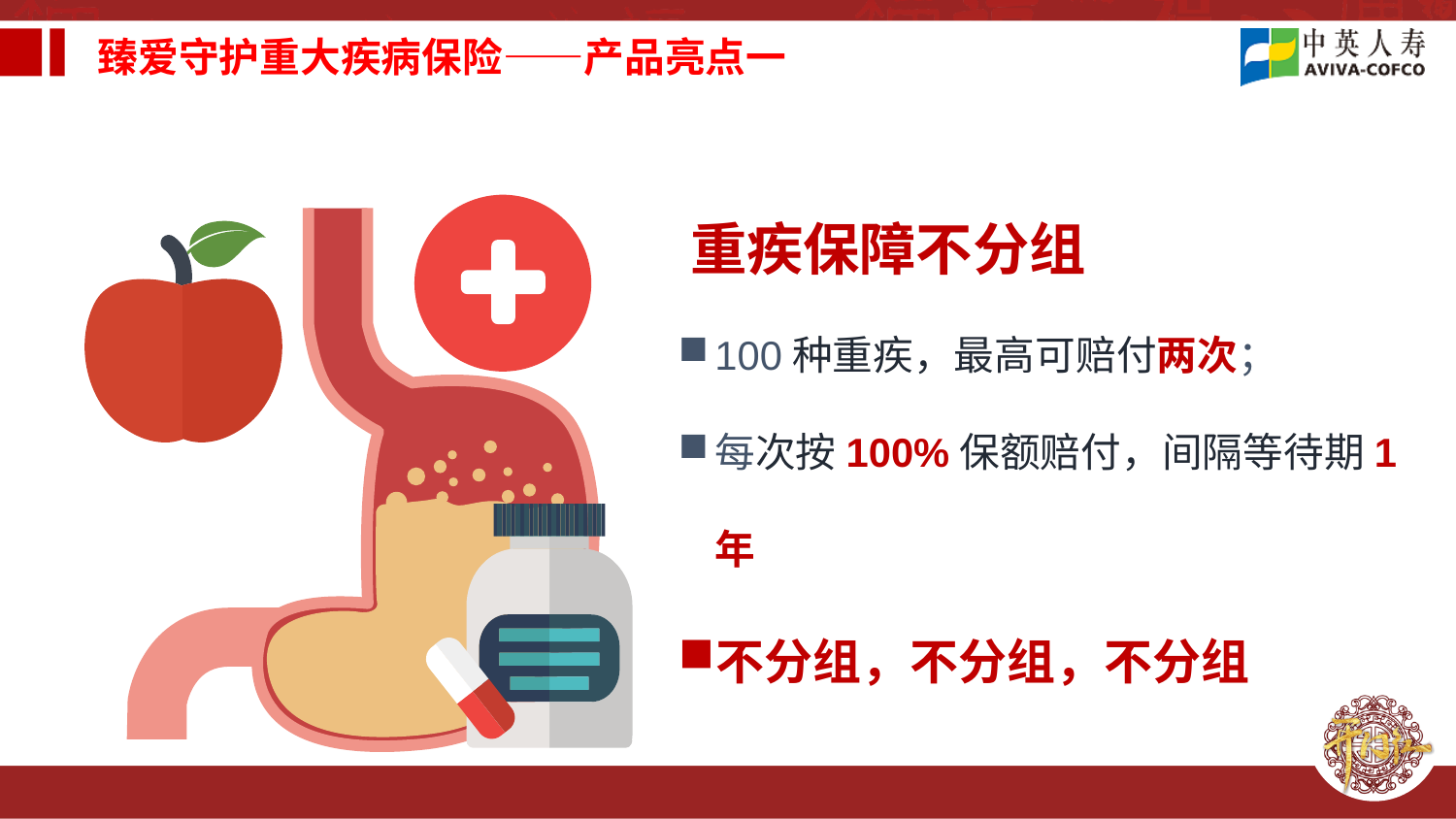

臻爱守护重大疾病保险——产品亮点一

重疾保障不分组
100种重疾，最高可赔付两次；
每次按100%保额赔付，间隔等待期1年
不分组，不分组，不分组